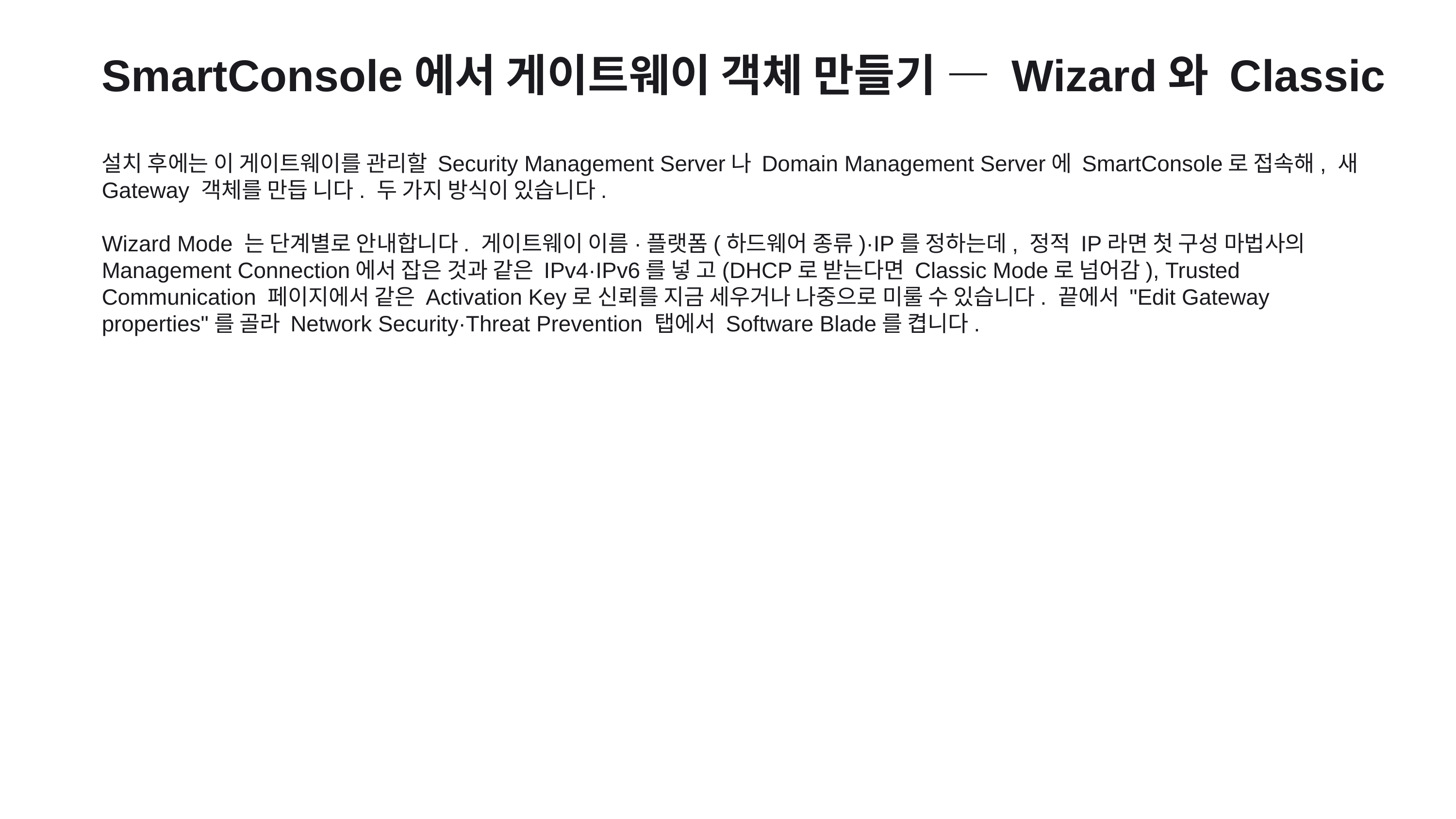

SmartConsole에서 게이트웨이 객체 만들기 — Wizard와 Classic
설치 후에는 이 게이트웨이를 관리할 Security Management Server나 Domain Management Server에 SmartConsole로 접속해, 새 Gateway 객체를 만듭 니다. 두 가지 방식이 있습니다.

Wizard Mode 는 단계별로 안내합니다. 게이트웨이 이름·플랫폼(하드웨어 종류)·IP를 정하는데, 정적 IP라면 첫 구성 마법사의 Management Connection에서 잡은 것과 같은 IPv4·IPv6를 넣 고(DHCP로 받는다면 Classic Mode로 넘어감), Trusted Communication 페이지에서 같은 Activation Key로 신뢰를 지금 세우거나 나중으로 미룰 수 있습니다. 끝에서 "Edit Gateway properties"를 골라 Network Security·Threat Prevention 탭에서 Software Blade를 켭니다.